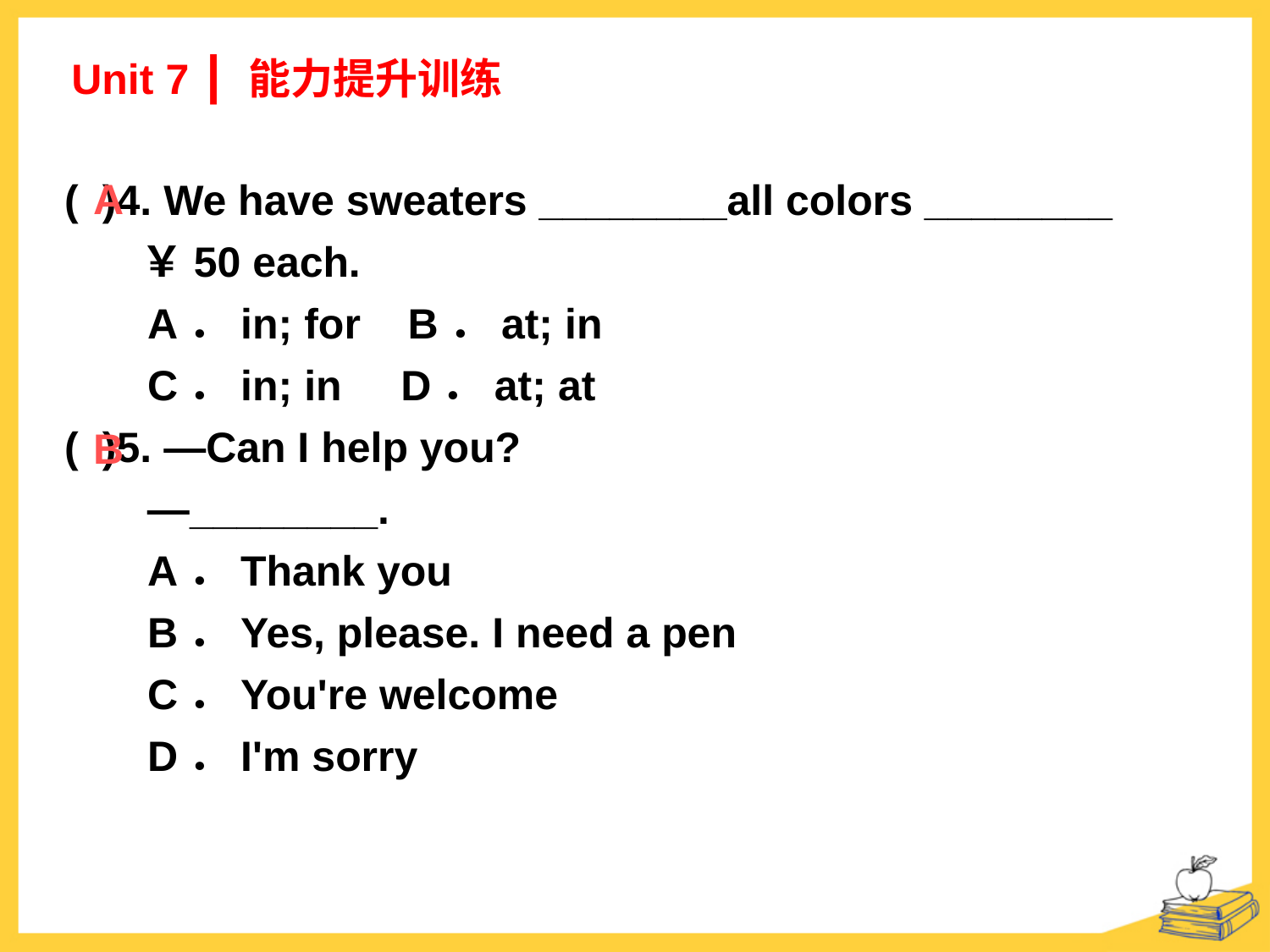

Unit 7 ┃ 能力提升训练
(  )4. We have sweaters ________all colors ________
       ￥50 each.
       A．in; for    B．at; in
       C．in; in     D．at; at
(  )5. —Can I help you?
       —________.
       A．Thank you
       B．Yes, please. I need a pen
       C．You're welcome
       D．I'm sorry
A
B